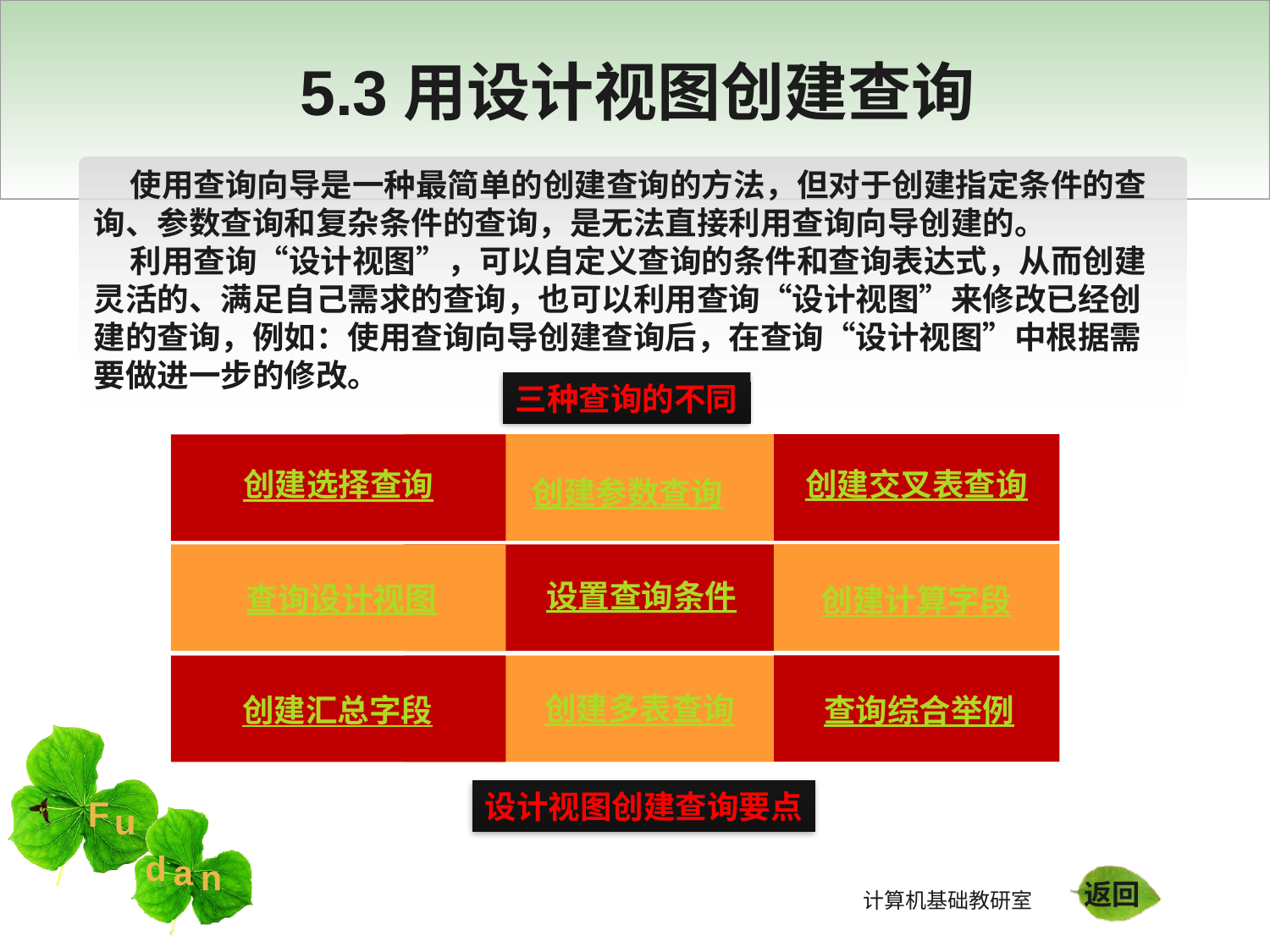

5.3用设计视图创建查询

    使用查询向导是一种最简单的创建查询的方法，但对于创建指定条件的查询、参数查询和复杂条件的查询，是无法直接利用查询向导创建的。
    利用查询“设计视图”，可以自定义查询的条件和查询表达式，从而创建灵活的、满足自己需求的查询，也可以利用查询“设计视图”来修改已经创建的查询，例如：使用查询向导创建查询后，在查询“设计视图”中根据需要做进一步的修改。

三种查询的不同

创建交叉表查询
创建选择查询
创建参数查询

设置查询条件
查询设计视图
创建计算字段

创建多表查询
查询综合举例
创建汇总字段
设计视图创建查询要点
返回